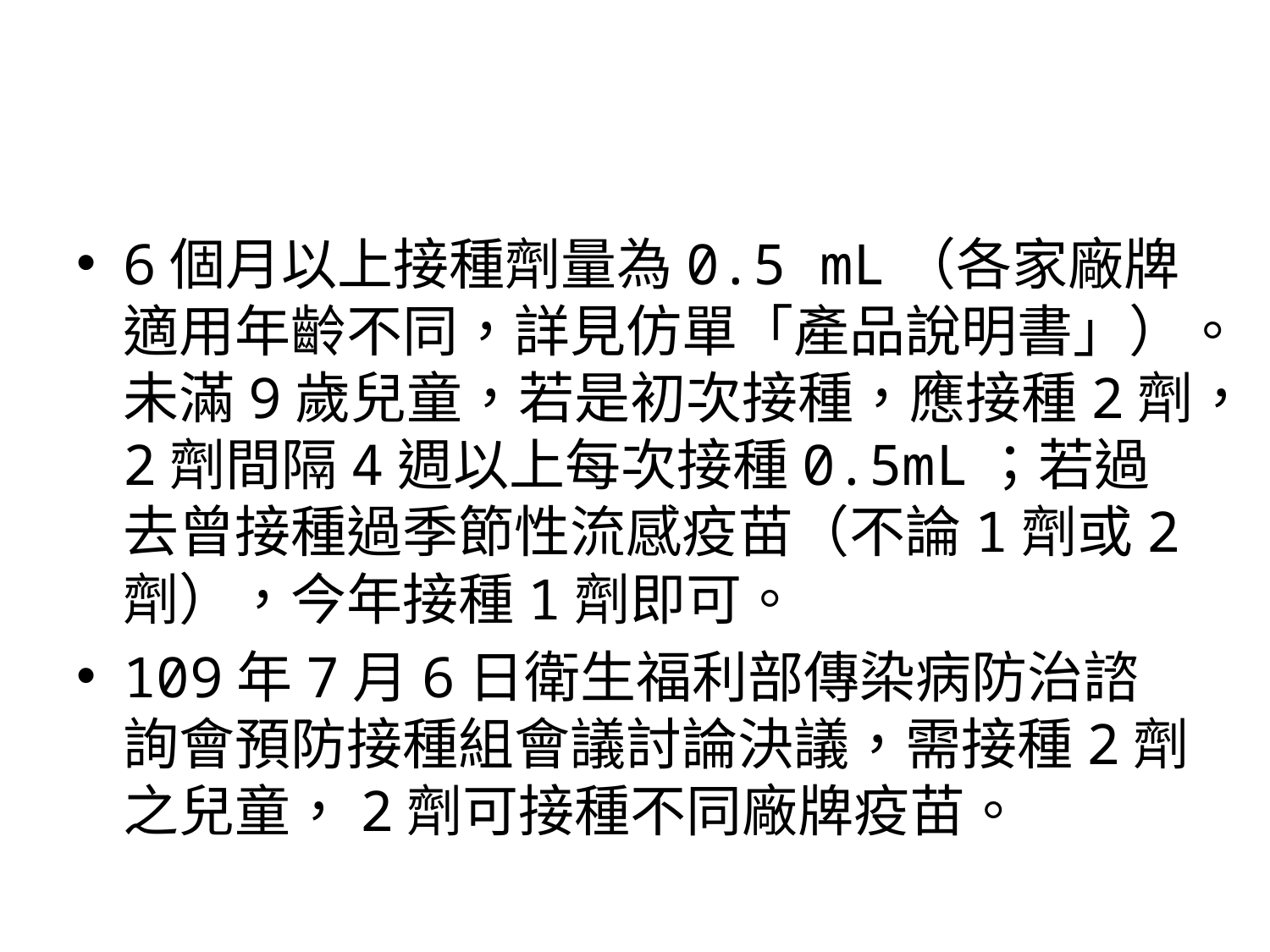

#
6個月以上接種劑量為0.5 mL（各家廠牌適用年齡不同，詳見仿單「產品說明書」）。未滿9歲兒童，若是初次接種，應接種2劑，2劑間隔4週以上每次接種0.5mL；若過去曾接種過季節性流感疫苗（不論1劑或2劑），今年接種1劑即可。
109年7月6日衛生福利部傳染病防治諮詢會預防接種組會議討論決議，需接種2劑之兒童，2劑可接種不同廠牌疫苗。